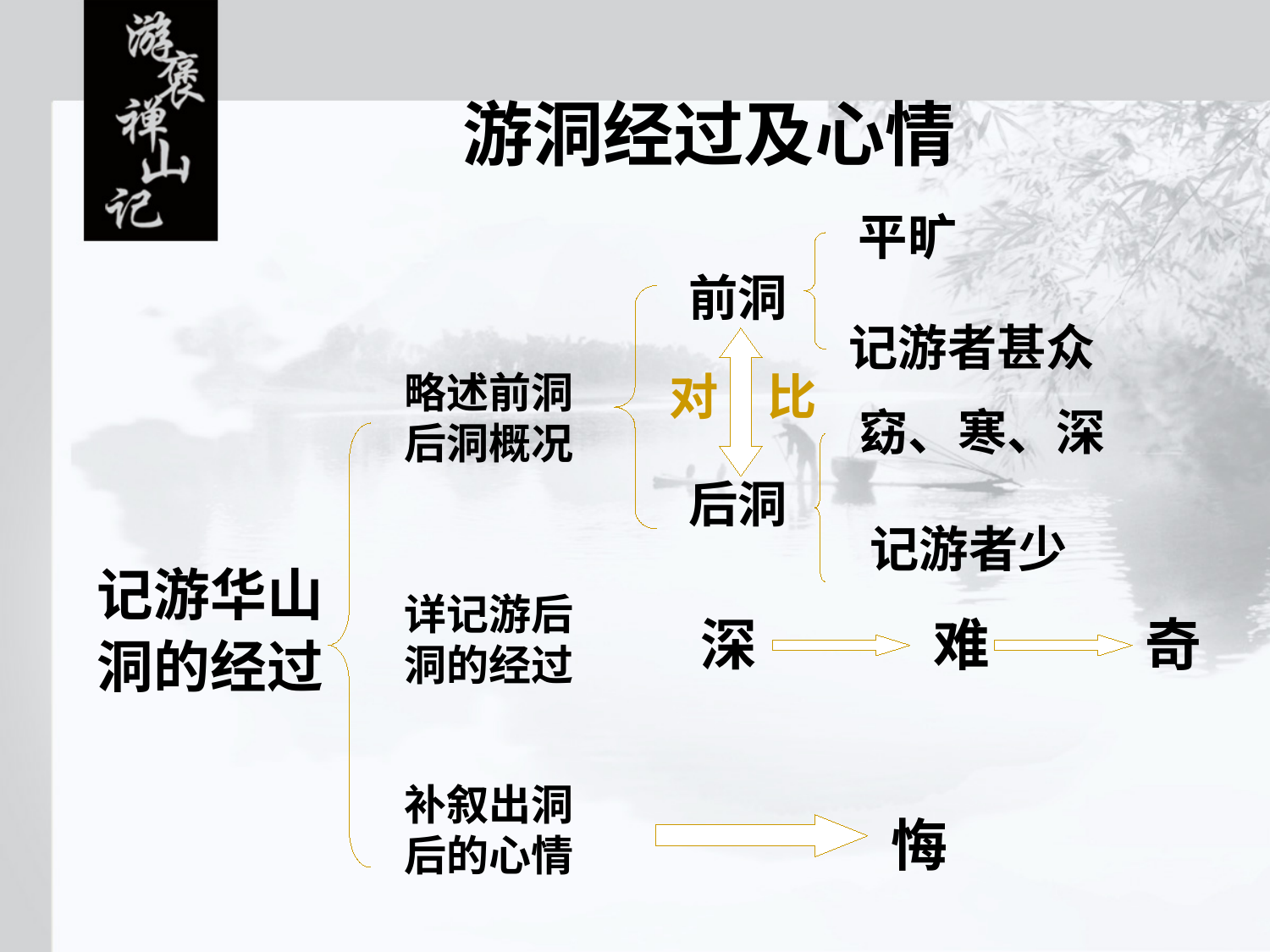

游洞经过及心情
平旷

前洞

记游者甚众

略述前洞后洞概况
对　比
窈、寒、深

后洞
记游者少
记游华山
洞的经过
详记游后洞的经过
深
难
奇

补叙出洞后的心情
悔